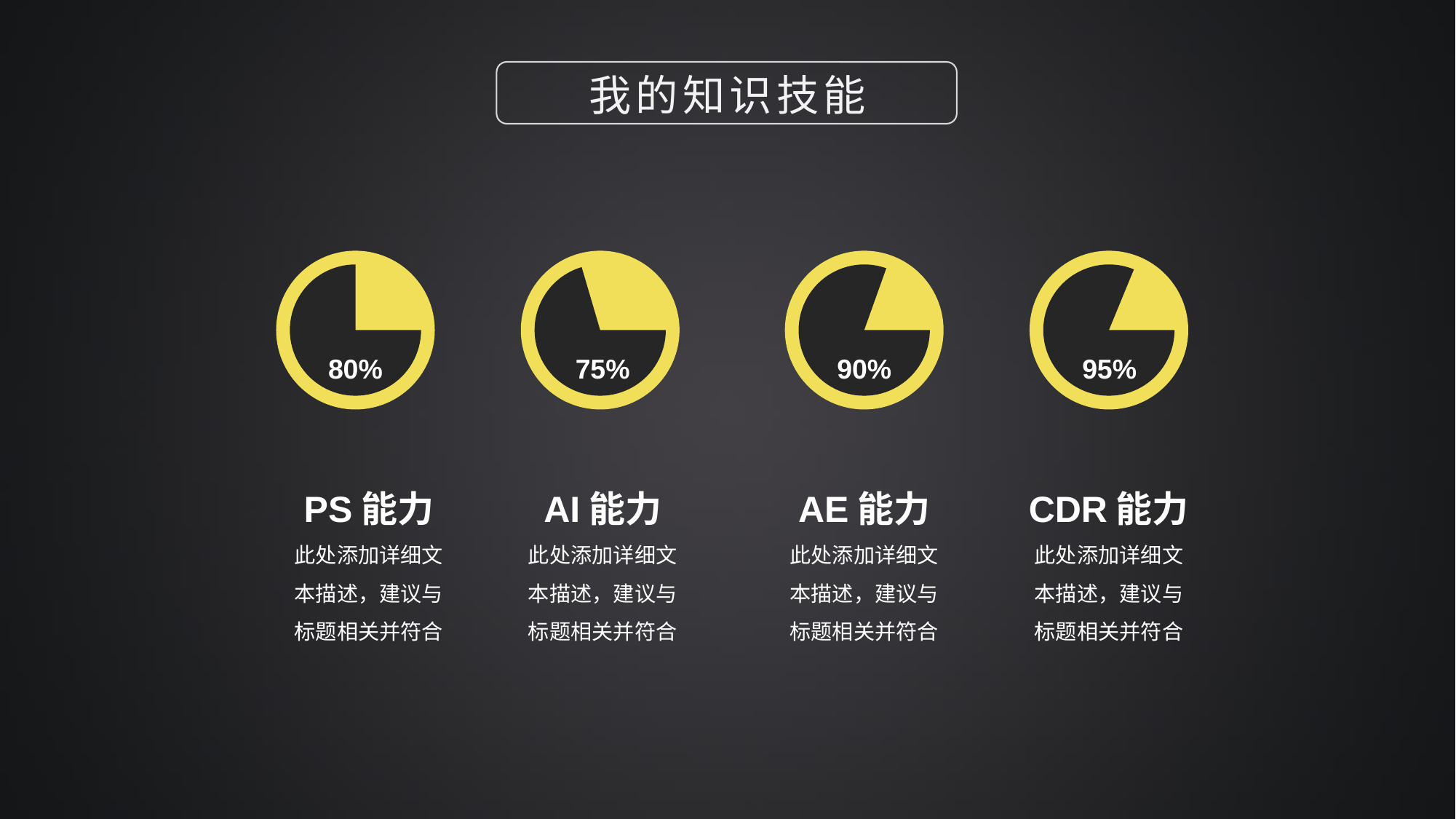

我的知识技能

80%

75%

90%

95%
PS能力
此处添加详细文本描述，建议与标题相关并符合
AI能力
此处添加详细文本描述，建议与标题相关并符合
AE能力
此处添加详细文本描述，建议与标题相关并符合
CDR能力
此处添加详细文本描述，建议与标题相关并符合
延时符